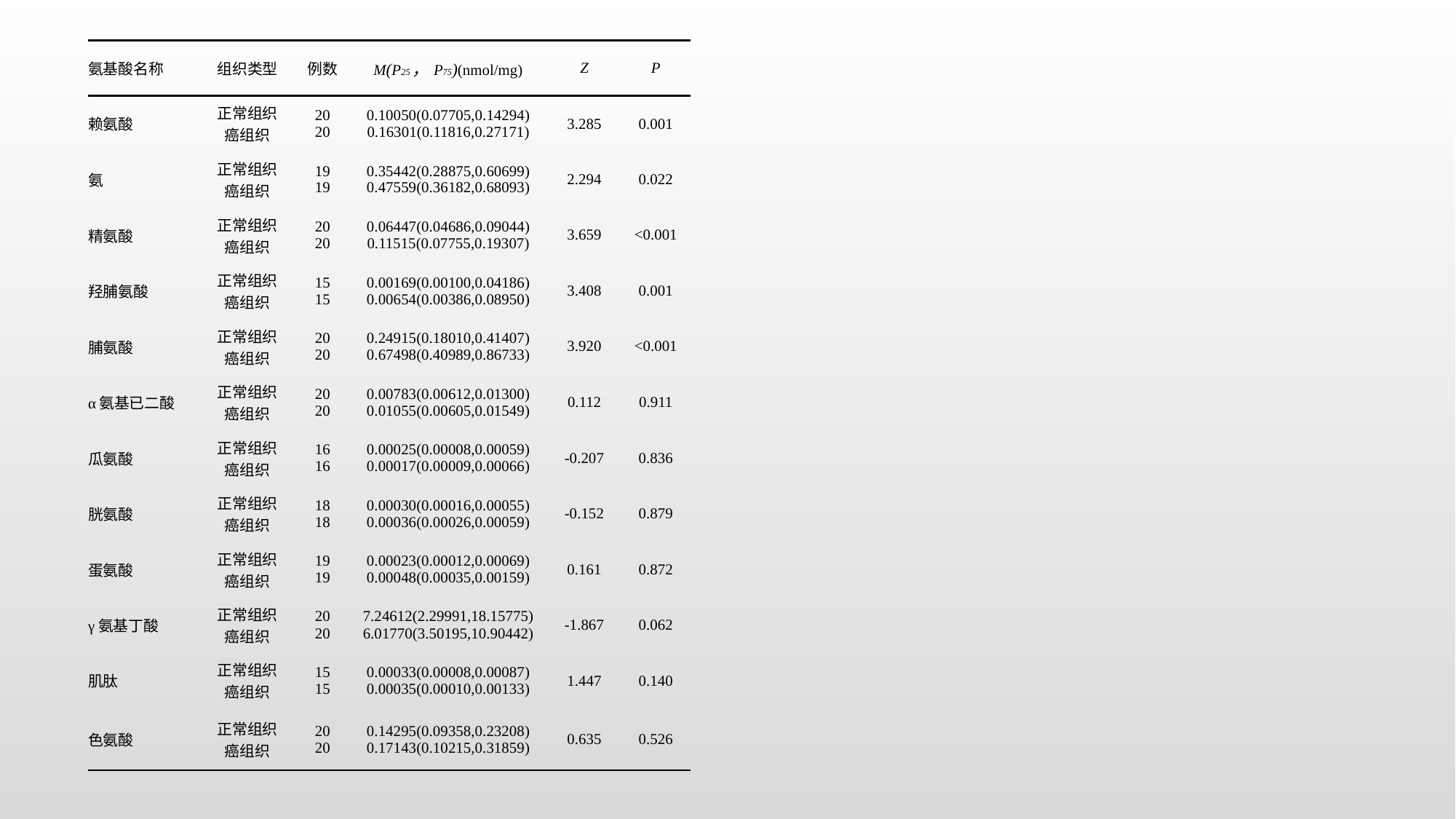

| 氨基酸名称 | 组织类型 | 例数 | M(P25，P75)(nmol/mg) | Z | P |
| --- | --- | --- | --- | --- | --- |
| 赖氨酸 | 正常组织 癌组织 | 20 20 | 0.10050(0.07705,0.14294) 0.16301(0.11816,0.27171) | 3.285 | 0.001 |
| 氨 | 正常组织 癌组织 | 19 19 | 0.35442(0.28875,0.60699) 0.47559(0.36182,0.68093) | 2.294 | 0.022 |
| 精氨酸 | 正常组织 癌组织 | 20 20 | 0.06447(0.04686,0.09044) 0.11515(0.07755,0.19307) | 3.659 | <0.001 |
| 羟脯氨酸 | 正常组织 癌组织 | 15 15 | 0.00169(0.00100,0.04186) 0.00654(0.00386,0.08950) | 3.408 | 0.001 |
| 脯氨酸 | 正常组织 癌组织 | 20 20 | 0.24915(0.18010,0.41407) 0.67498(0.40989,0.86733) | 3.920 | <0.001 |
| α氨基已二酸 | 正常组织 癌组织 | 20 20 | 0.00783(0.00612,0.01300) 0.01055(0.00605,0.01549) | 0.112 | 0.911 |
| 瓜氨酸 | 正常组织 癌组织 | 16 16 | 0.00025(0.00008,0.00059) 0.00017(0.00009,0.00066) | -0.207 | 0.836 |
| 胱氨酸 | 正常组织 癌组织 | 18 18 | 0.00030(0.00016,0.00055) 0.00036(0.00026,0.00059) | -0.152 | 0.879 |
| 蛋氨酸 | 正常组织 癌组织 | 19 19 | 0.00023(0.00012,0.00069) 0.00048(0.00035,0.00159) | 0.161 | 0.872 |
| γ氨基丁酸 | 正常组织 癌组织 | 20 20 | 7.24612(2.29991,18.15775) 6.01770(3.50195,10.90442) | -1.867 | 0.062 |
| 肌肽 | 正常组织 癌组织 | 15 15 | 0.00033(0.00008,0.00087) 0.00035(0.00010,0.00133) | 1.447 | 0.140 |
| 色氨酸 | 正常组织 癌组织 | 20 20 | 0.14295(0.09358,0.23208) 0.17143(0.10215,0.31859) | 0.635 | 0.526 |